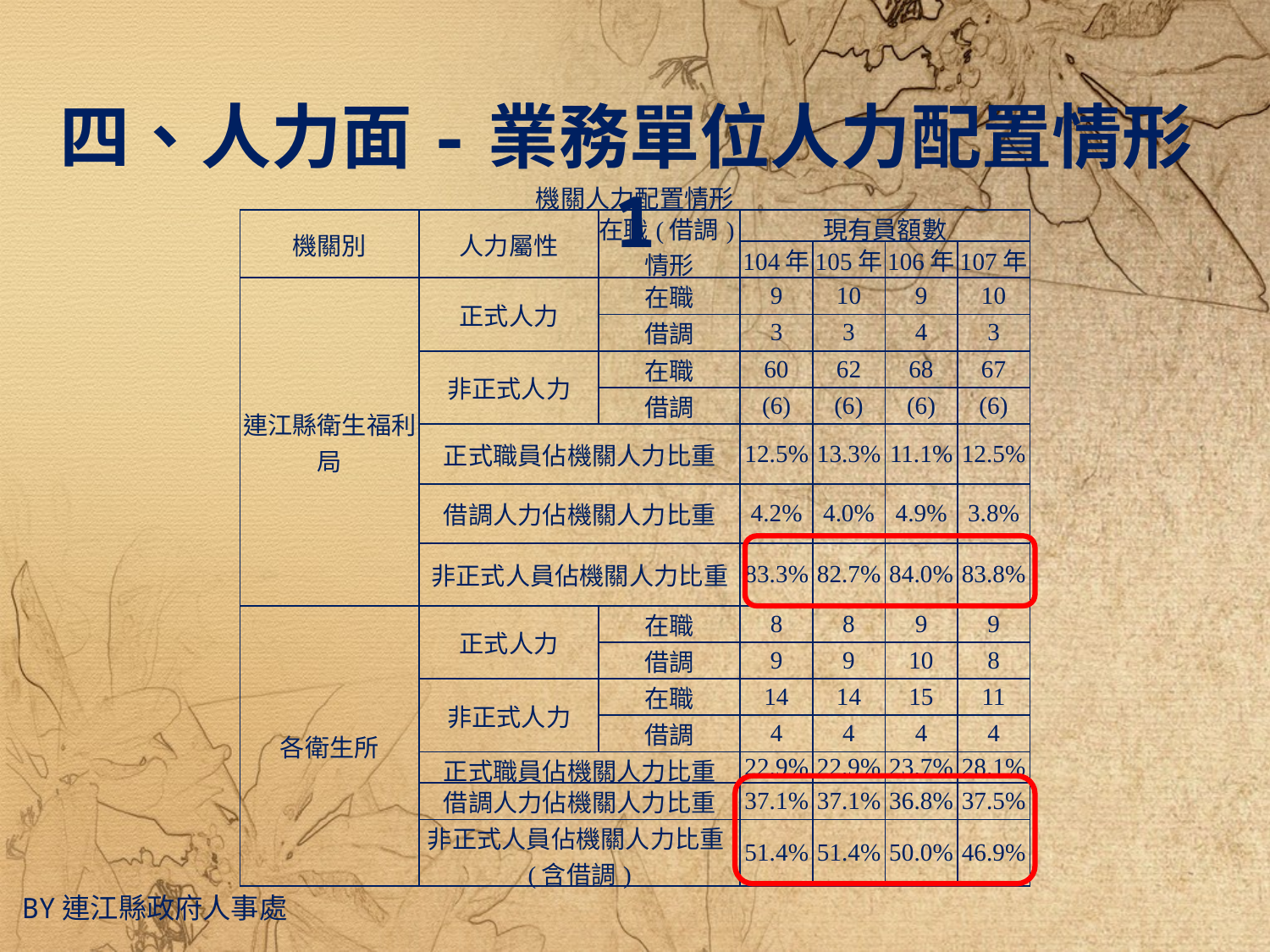

四、人力面-業務單位人力配置情形1
| 機關人力配置情形 |  |  |  |  |  |  |
| --- | --- | --- | --- | --- | --- | --- |
| 機關別 | 人力屬性 | 在職(借調)情形 | 現有員額數 |  |  |  |
|  |  |  | 104年 | 105年 | 106年 | 107年 |
| 連江縣衛生福利局 | 正式人力 | 在職 | 9 | 10 | 9 | 10 |
|  |  | 借調 | 3 | 3 | 4 | 3 |
|  | 非正式人力 | 在職 | 60 | 62 | 68 | 67 |
|  |  | 借調 | (6) | (6) | (6) | (6) |
|  | 正式職員佔機關人力比重 |  | 12.5% | 13.3% | 11.1% | 12.5% |
|  | 借調人力佔機關人力比重 |  | 4.2% | 4.0% | 4.9% | 3.8% |
|  | 非正式人員佔機關人力比重 |  | 83.3% | 82.7% | 84.0% | 83.8% |
| 各衛生所 | 正式人力 | 在職 | 8 | 8 | 9 | 9 |
|  |  | 借調 | 9 | 9 | 10 | 8 |
|  | 非正式人力 | 在職 | 14 | 14 | 15 | 11 |
|  |  | 借調 | 4 | 4 | 4 | 4 |
|  | 正式職員佔機關人力比重 |  | 22.9% | 22.9% | 23.7% | 28.1% |
|  | 借調人力佔機關人力比重 |  | 37.1% | 37.1% | 36.8% | 37.5% |
|  | 非正式人員佔機關人力比重(含借調) |  | 51.4% | 51.4% | 50.0% | 46.9% |

By連江縣政府人事處